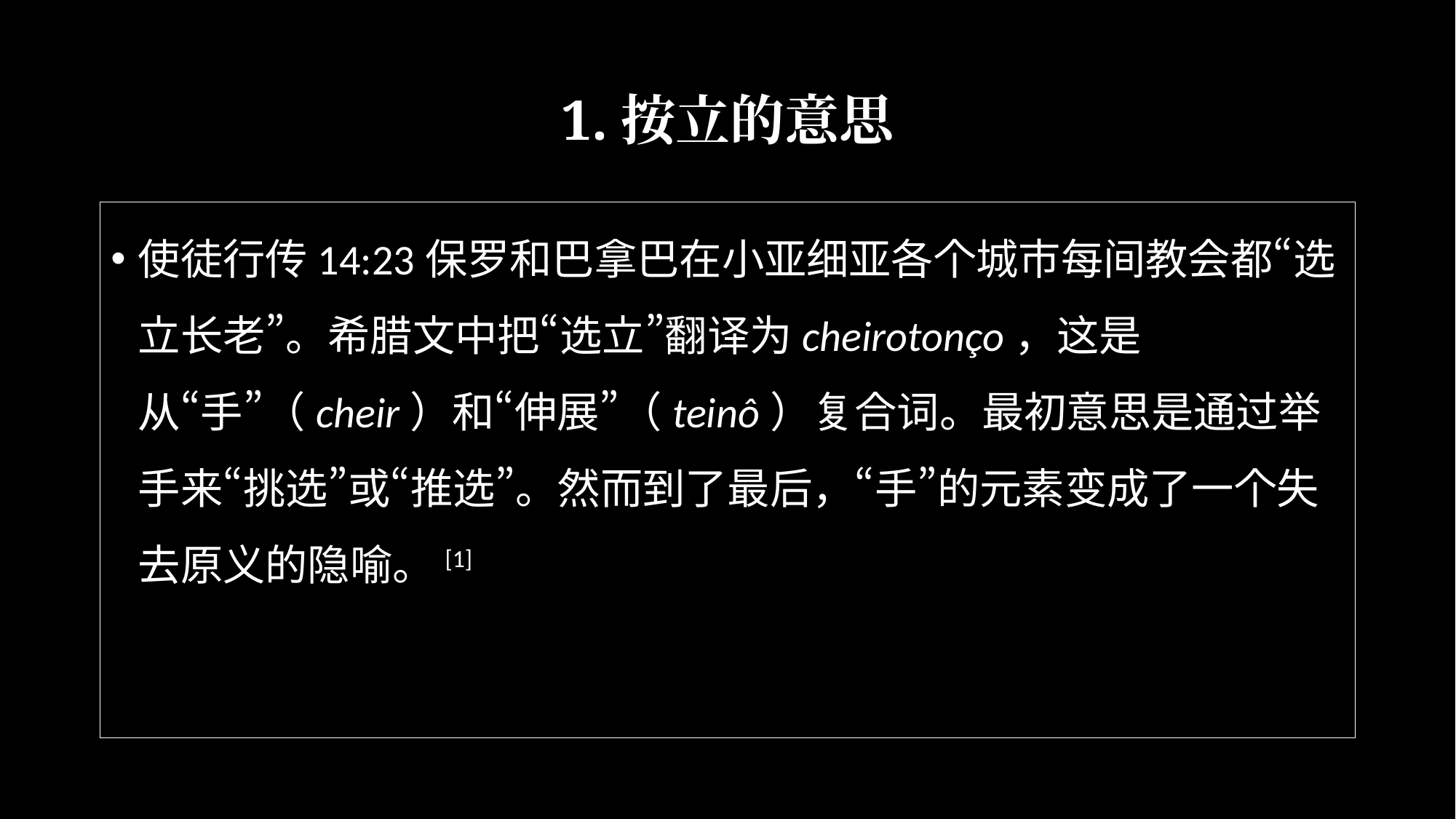

# 1.按立的意思
使徒行传14:23保罗和巴拿巴在小亚细亚各个城市每间教会都“选立长老”。希腊文中把“选立”翻译为cheirotonço，这是从“手”（cheir）和“伸展”（teinô）复合词。最初意思是通过举手来“挑选”或“推选”。然而到了最后，“手”的元素变成了一个失去原义的隐喻。[1]